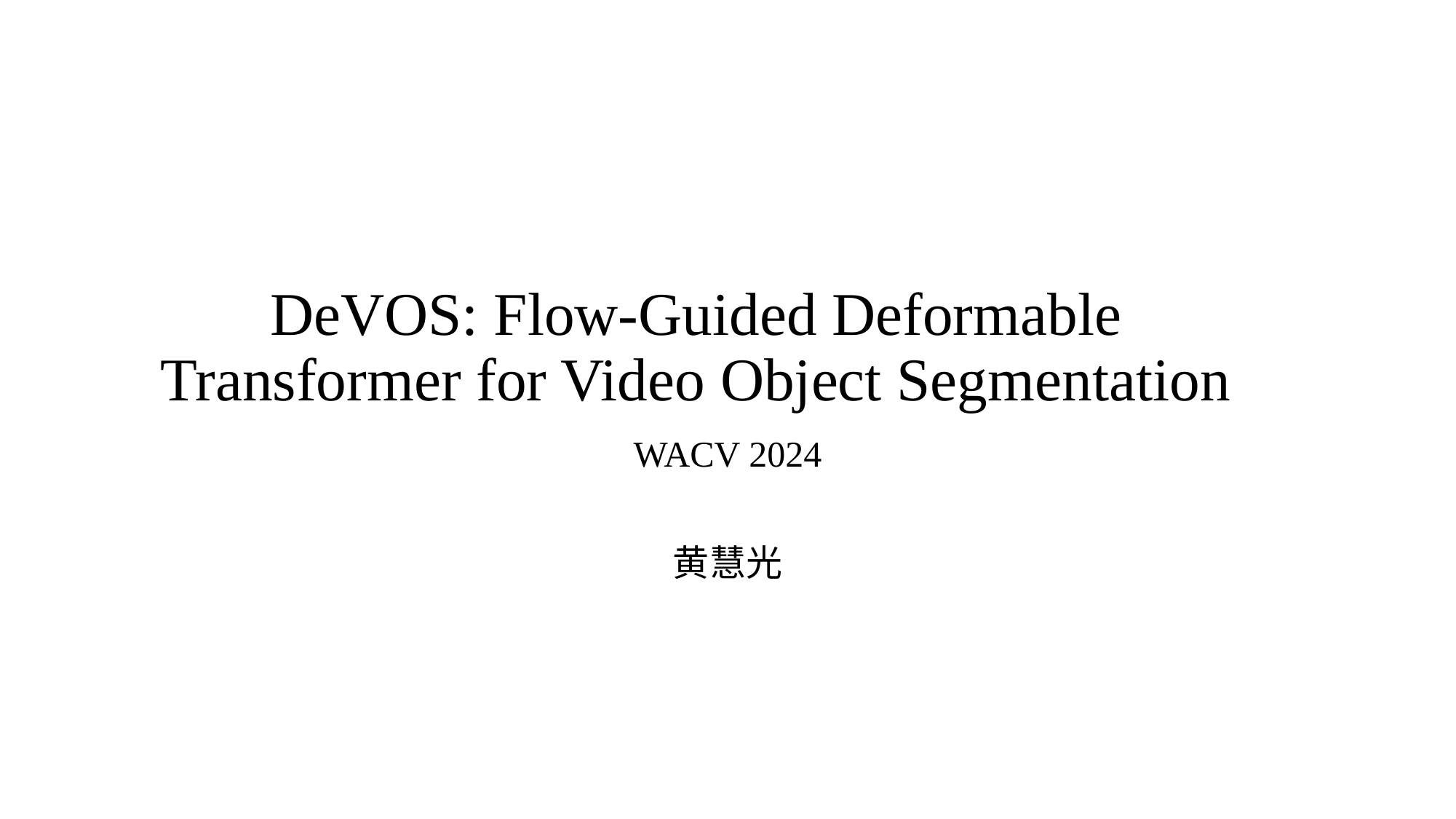

# DeVOS: Flow-Guided Deformable Transformer for Video Object Segmentation
WACV 2024

黄慧光